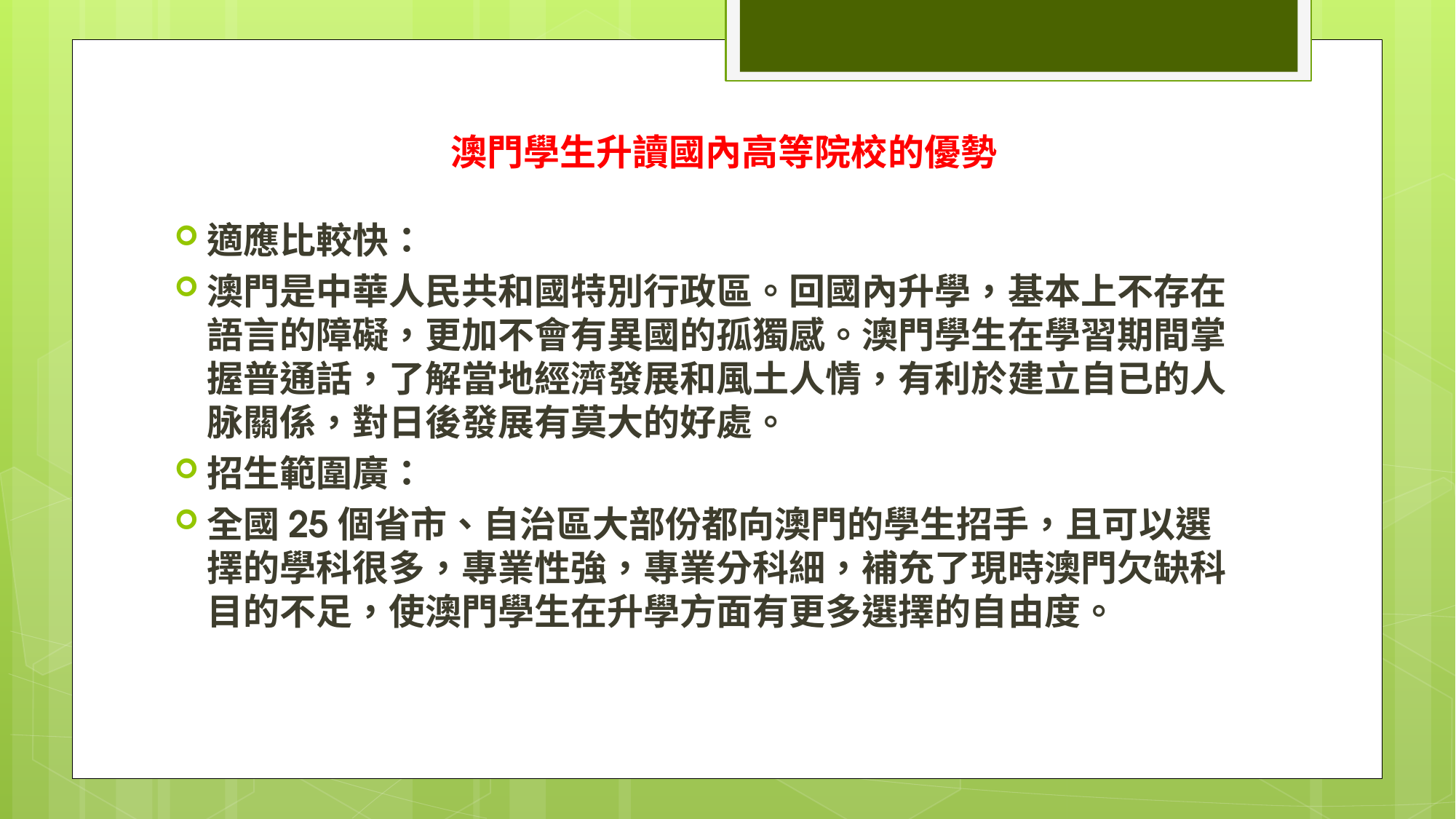

# 澳門學生升讀國內高等院校的優勢
適應比較快：
澳門是中華人民共和國特別行政區。回國內升學，基本上不存在語言的障礙，更加不會有異國的孤獨感。澳門學生在學習期間掌握普通話，了解當地經濟發展和風土人情，有利於建立自已的人脉關係，對日後發展有莫大的好處。
招生範圍廣：
全國25個省市、自治區大部份都向澳門的學生招手，且可以選擇的學科很多，專業性強，專業分科細，補充了現時澳門欠缺科目的不足，使澳門學生在升學方面有更多選擇的自由度。